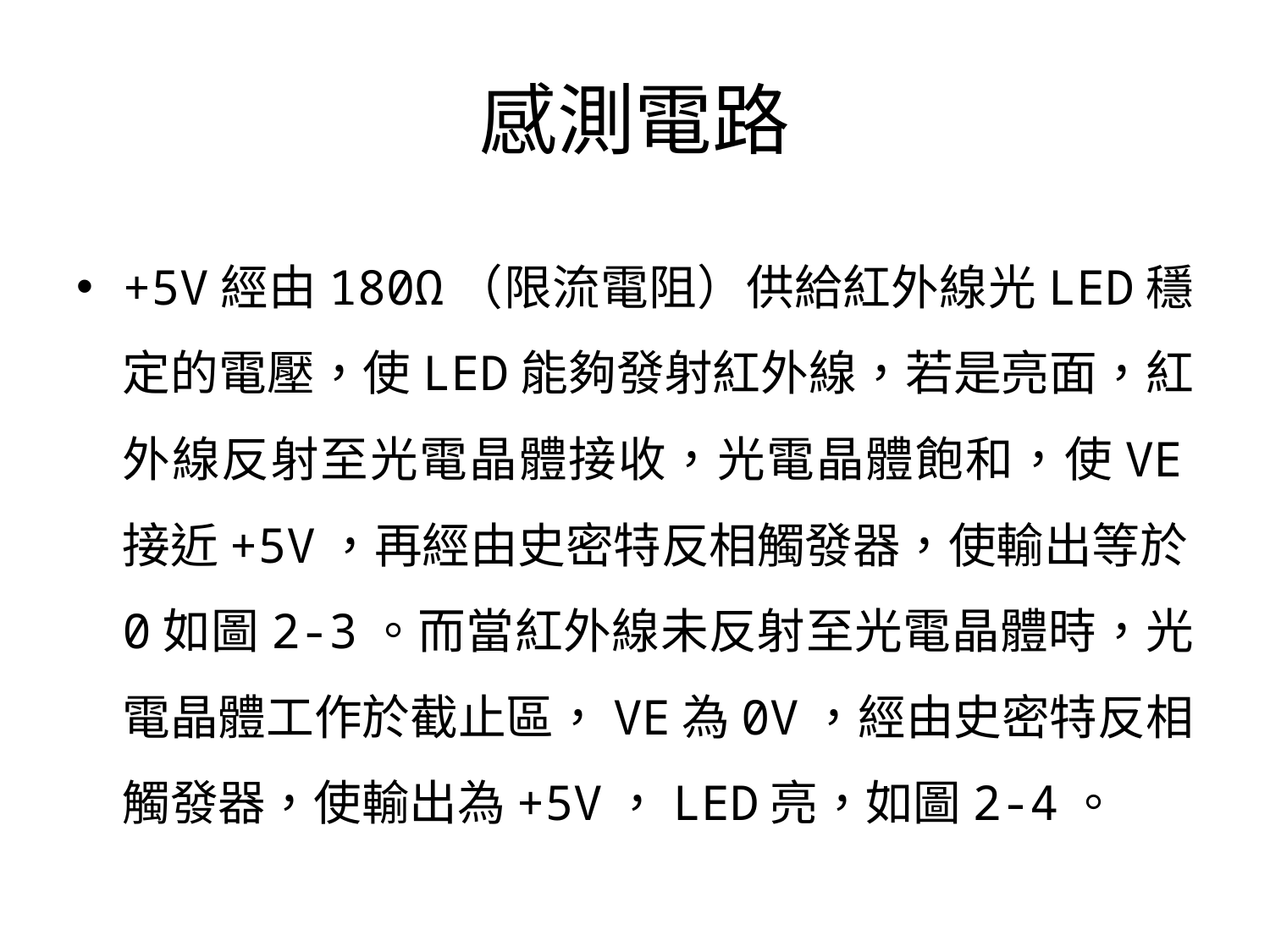

# 感測電路
+5V經由180Ω（限流電阻）供給紅外線光LED穩定的電壓，使LED能夠發射紅外線，若是亮面，紅外線反射至光電晶體接收，光電晶體飽和，使VE接近+5V，再經由史密特反相觸發器，使輸出等於0如圖2-3。而當紅外線未反射至光電晶體時，光電晶體工作於截止區，VE為0V，經由史密特反相觸發器，使輸出為+5V，LED亮，如圖2-4。